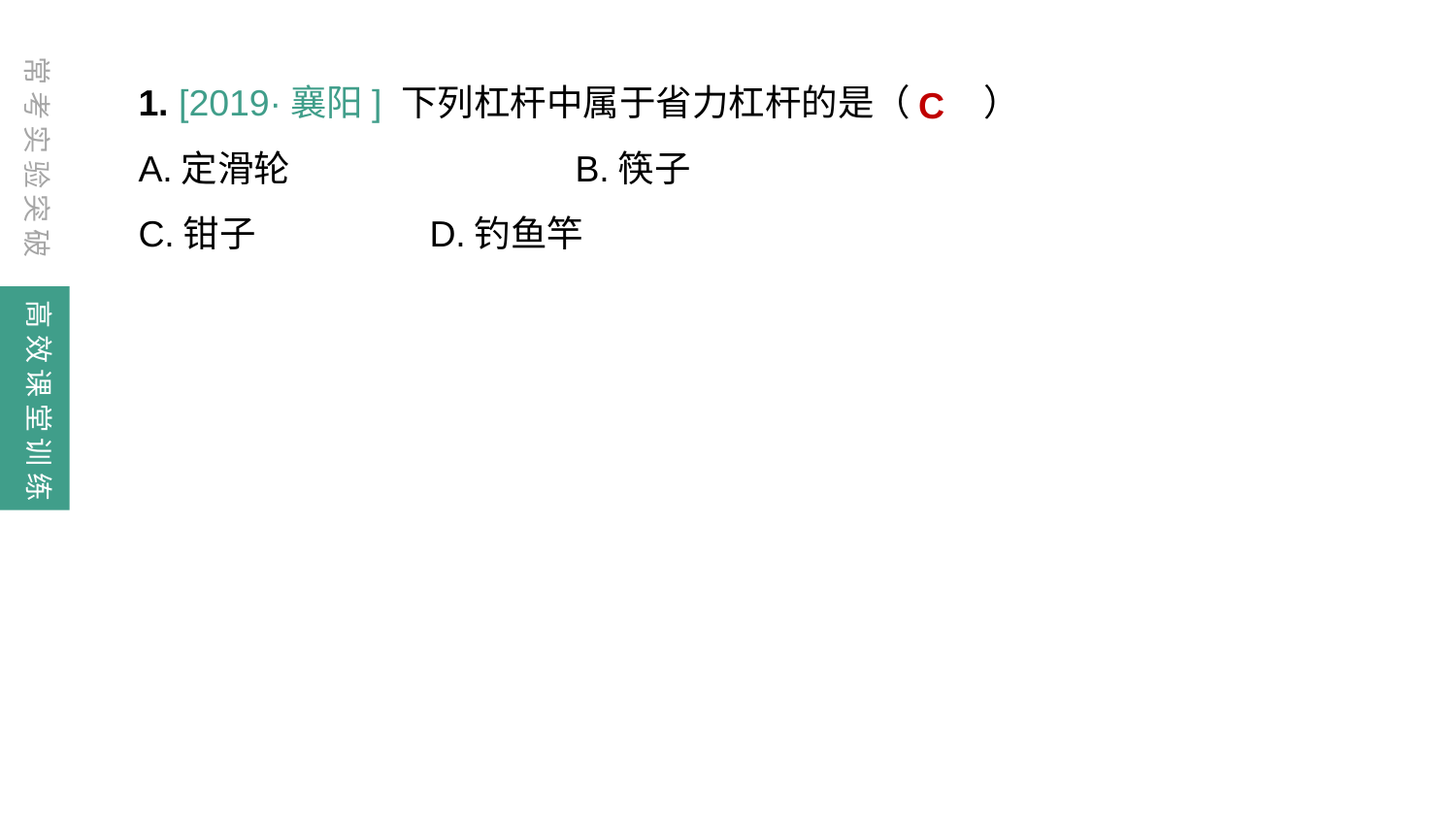

常考实验突破
1. [2019·襄阳] 下列杠杆中属于省力杠杆的是（　　）
A.定滑轮		B.筷子
C.钳子		D.钓鱼竿
C

高效课堂训练